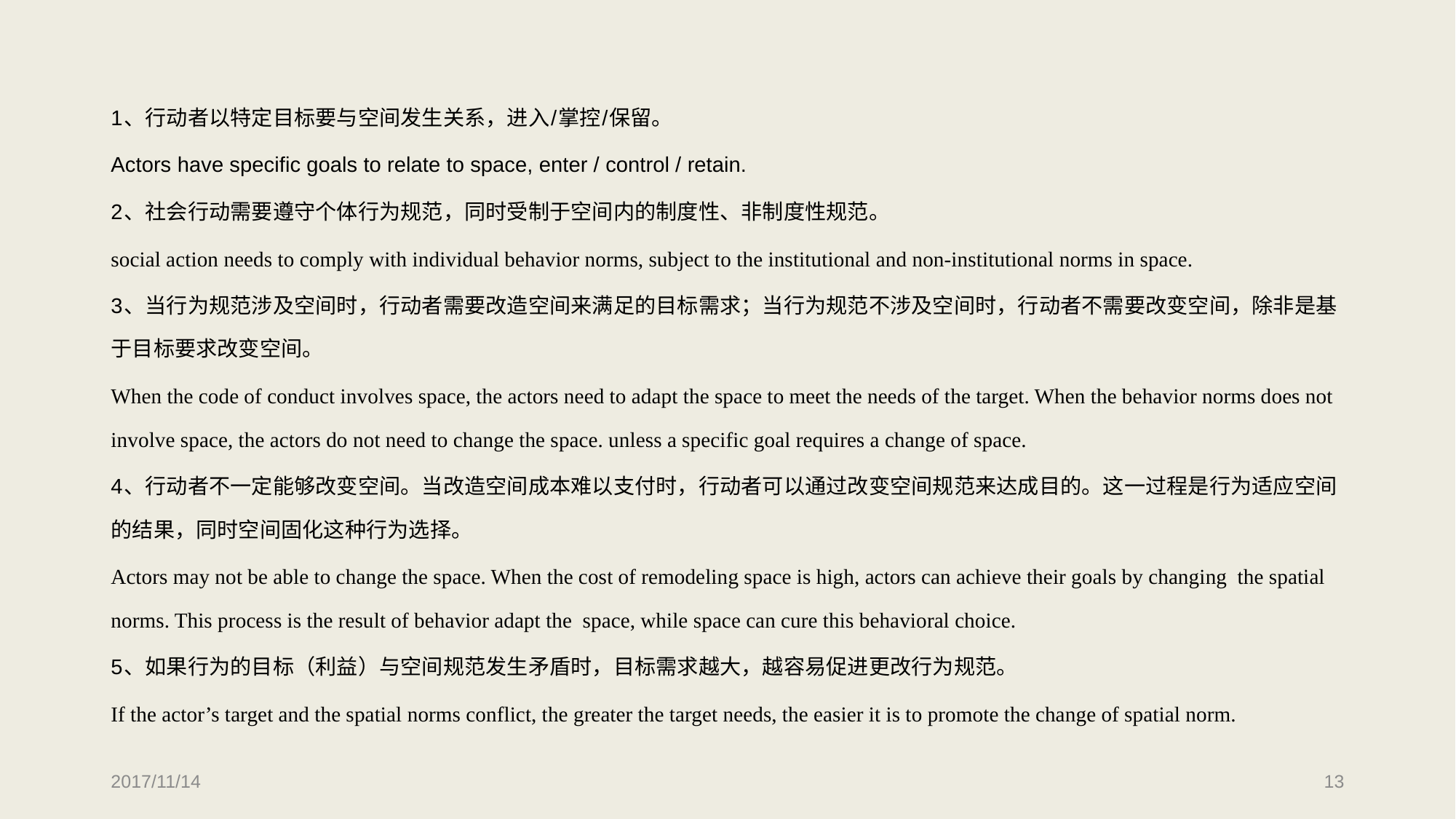

#
1、行动者以特定目标要与空间发生关系，进入/掌控/保留。
Actors have specific goals to relate to space, enter / control / retain.
2、社会行动需要遵守个体行为规范，同时受制于空间内的制度性、非制度性规范。
social action needs to comply with individual behavior norms, subject to the institutional and non-institutional norms in space.
3、当行为规范涉及空间时，行动者需要改造空间来满足的目标需求；当行为规范不涉及空间时，行动者不需要改变空间，除非是基于目标要求改变空间。
When the code of conduct involves space, the actors need to adapt the space to meet the needs of the target. When the behavior norms does not involve space, the actors do not need to change the space. unless a specific goal requires a change of space.
4、行动者不一定能够改变空间。当改造空间成本难以支付时，行动者可以通过改变空间规范来达成目的。这一过程是行为适应空间的结果，同时空间固化这种行为选择。
Actors may not be able to change the space. When the cost of remodeling space is high, actors can achieve their goals by changing  the spatial norms. This process is the result of behavior adapt the  space, while space can cure this behavioral choice.
5、如果行为的目标（利益）与空间规范发生矛盾时，目标需求越大，越容易促进更改行为规范。
If the actor’s target and the spatial norms conflict, the greater the target needs, the easier it is to promote the change of spatial norm.

2017/11/14
13